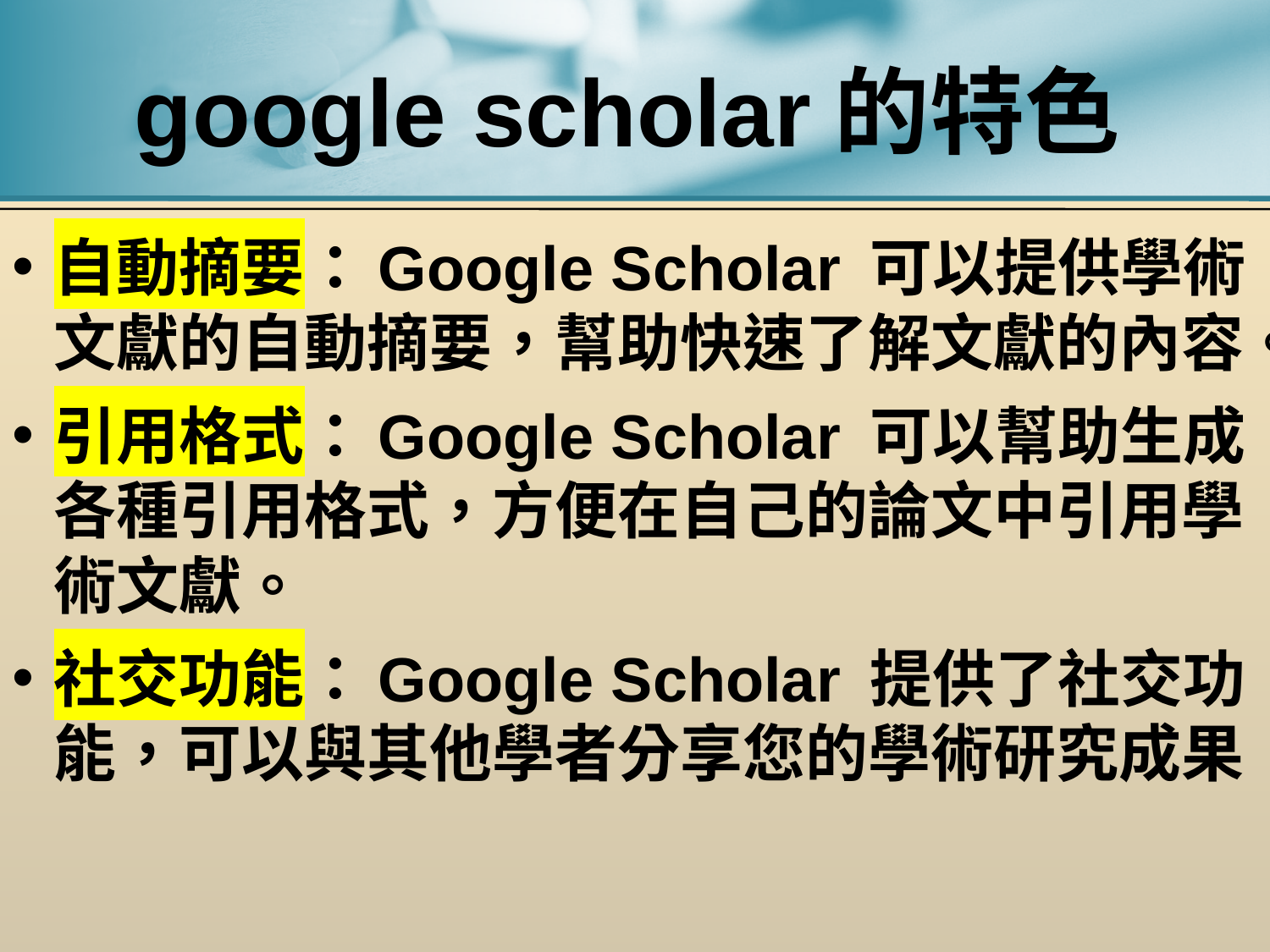

# google scholar的特色
自動摘要：Google Scholar 可以提供學術文獻的自動摘要，幫助快速了解文獻的內容。
引用格式：Google Scholar 可以幫助生成各種引用格式，方便在自己的論文中引用學術文獻。
社交功能：Google Scholar 提供了社交功能，可以與其他學者分享您的學術研究成果